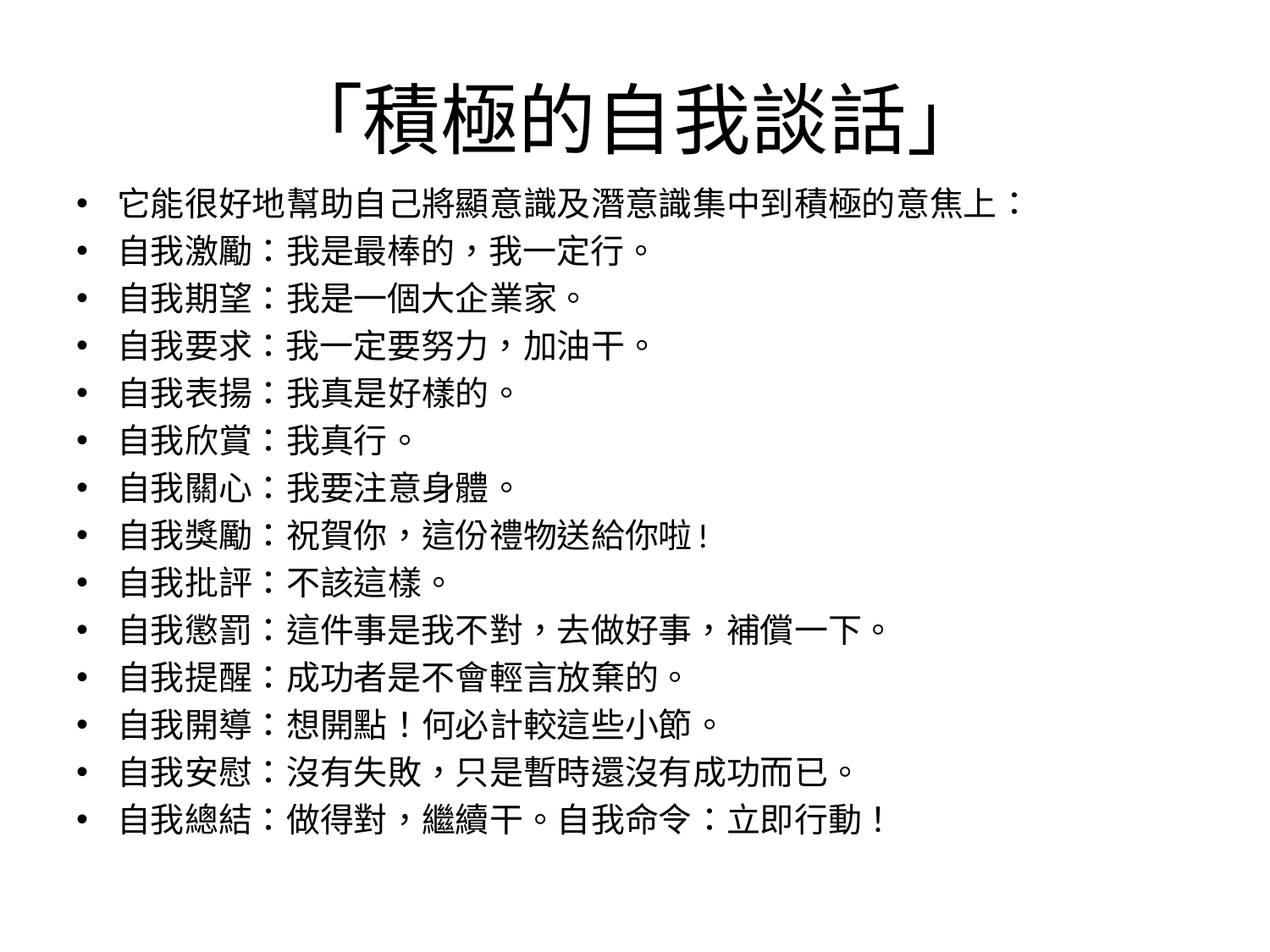

# 「積極的自我談話」
它能很好地幫助自己將顯意識及潛意識集中到積極的意焦上：
自我激勵：我是最棒的，我一定行。
自我期望：我是一個大企業家。
自我要求：我一定要努力，加油干。
自我表揚：我真是好樣的。
自我欣賞：我真行。
自我關心：我要注意身體。
自我獎勵：祝賀你，這份禮物送給你啦!
自我批評：不該這樣。
自我懲罰：這件事是我不對，去做好事，補償一下。
自我提醒：成功者是不會輕言放棄的。
自我開導：想開點！何必計較這些小節。
自我安慰：沒有失敗，只是暫時還沒有成功而已。
自我總結：做得對，繼續干。自我命令：立即行動！